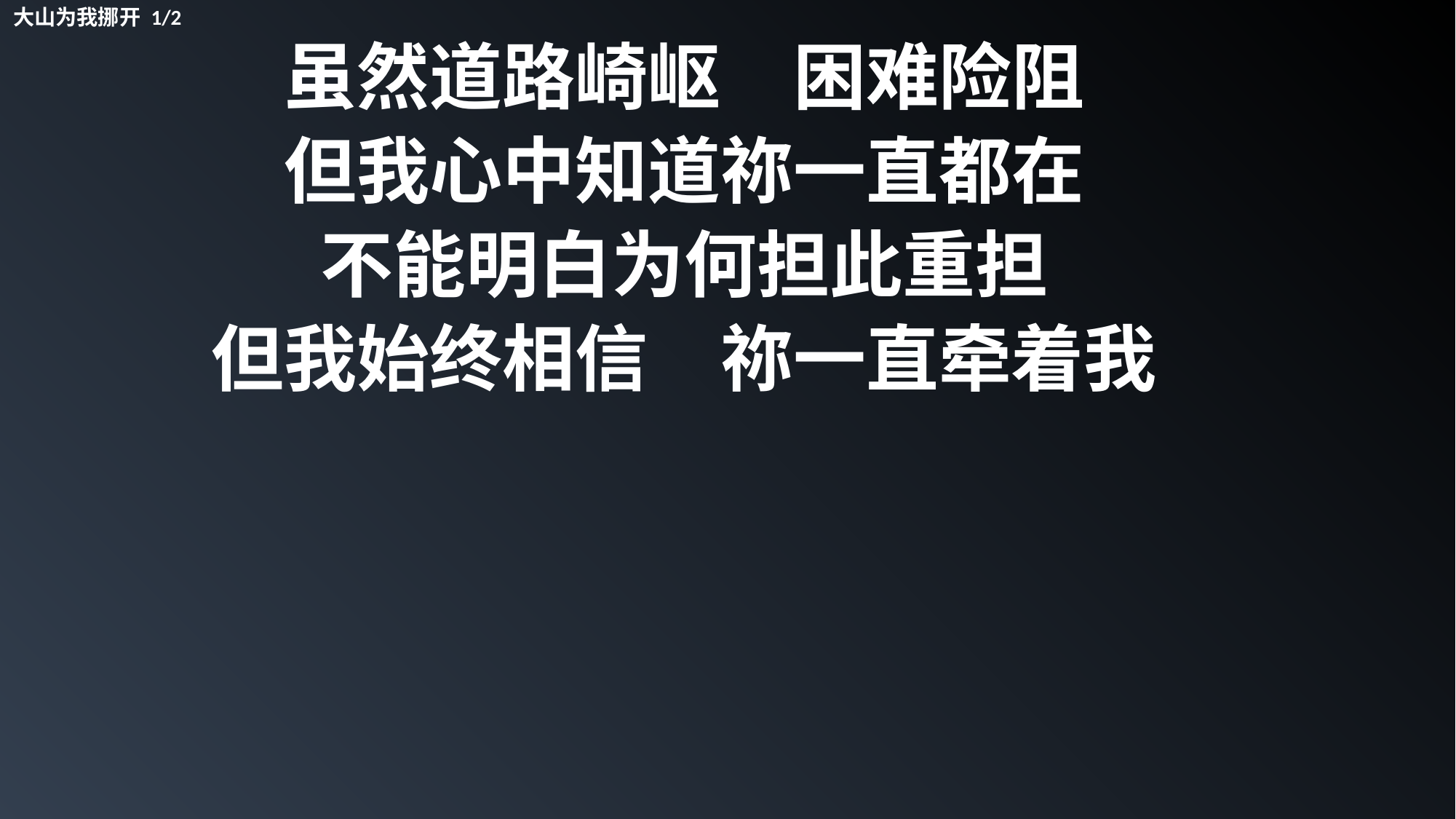

大山为我挪开 1/2
虽然道路崎岖　困难险阻
但我心中知道祢一直都在
不能明白为何担此重担
但我始终相信　祢一直牵着我